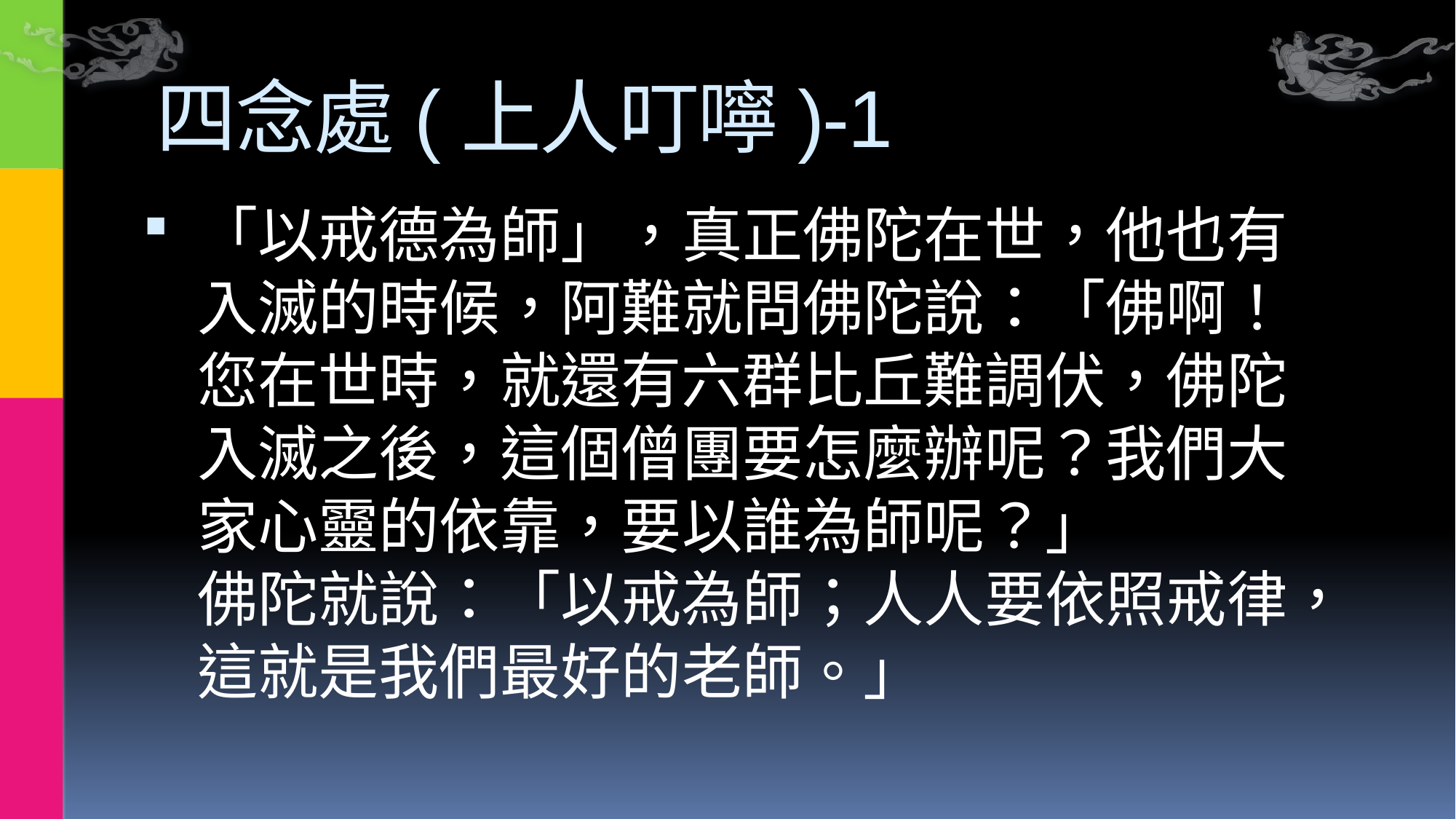

# 四念處(上人叮嚀)-1
「以戒德為師」，真正佛陀在世，他也有入滅的時候，阿難就問佛陀說：「佛啊！您在世時，就還有六群比丘難調伏，佛陀入滅之後，這個僧團要怎麼辦呢？我們大家心靈的依靠，要以誰為師呢？」
佛陀就說：「以戒為師；人人要依照戒律，這就是我們最好的老師。」